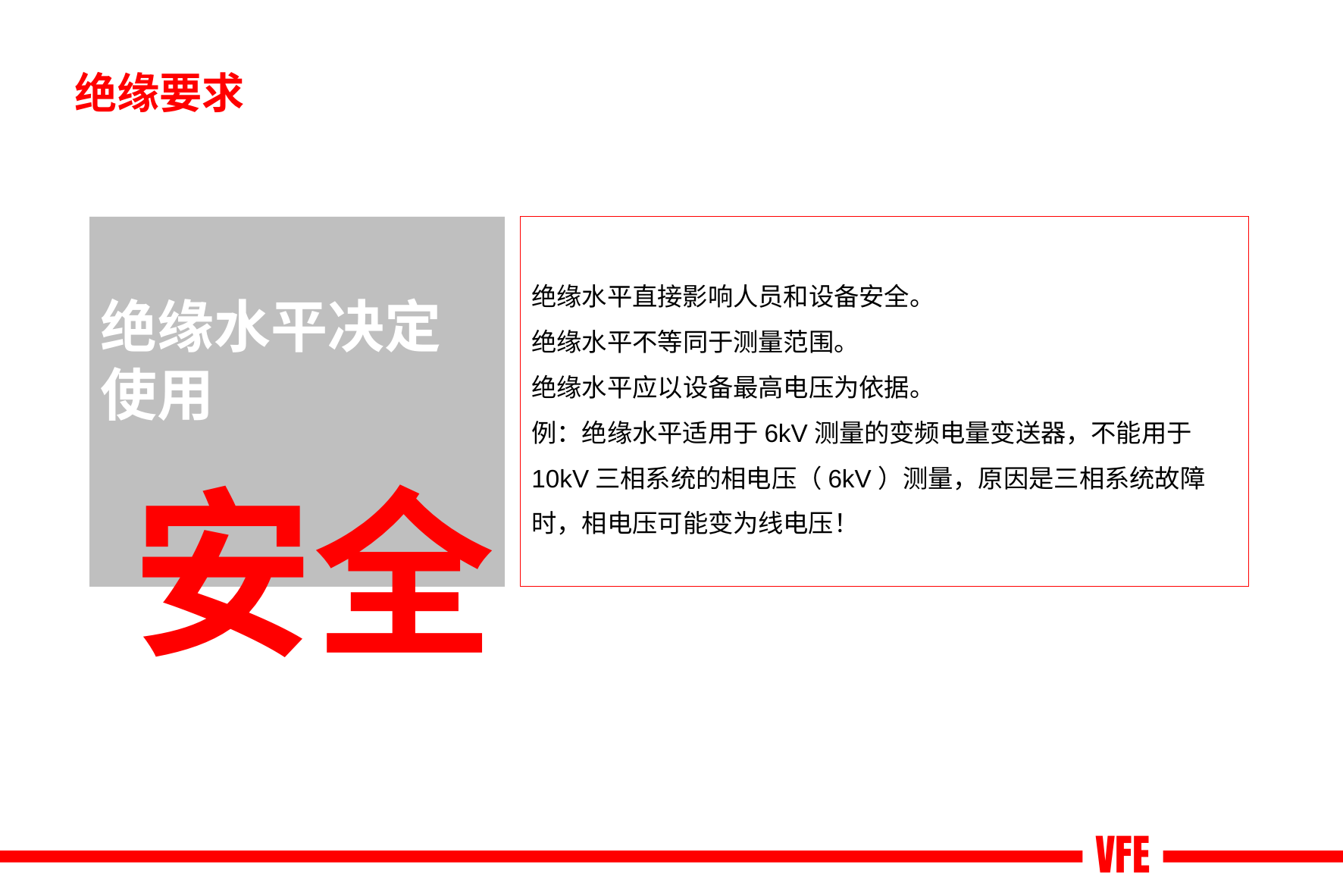

# 绝缘要求

绝缘水平决定使用
绝缘水平直接影响人员和设备安全。
绝缘水平不等同于测量范围。
绝缘水平应以设备最高电压为依据。
例：绝缘水平适用于6kV测量的变频电量变送器，不能用于10kV三相系统的相电压（6kV）测量，原因是三相系统故障时，相电压可能变为线电压！
安全